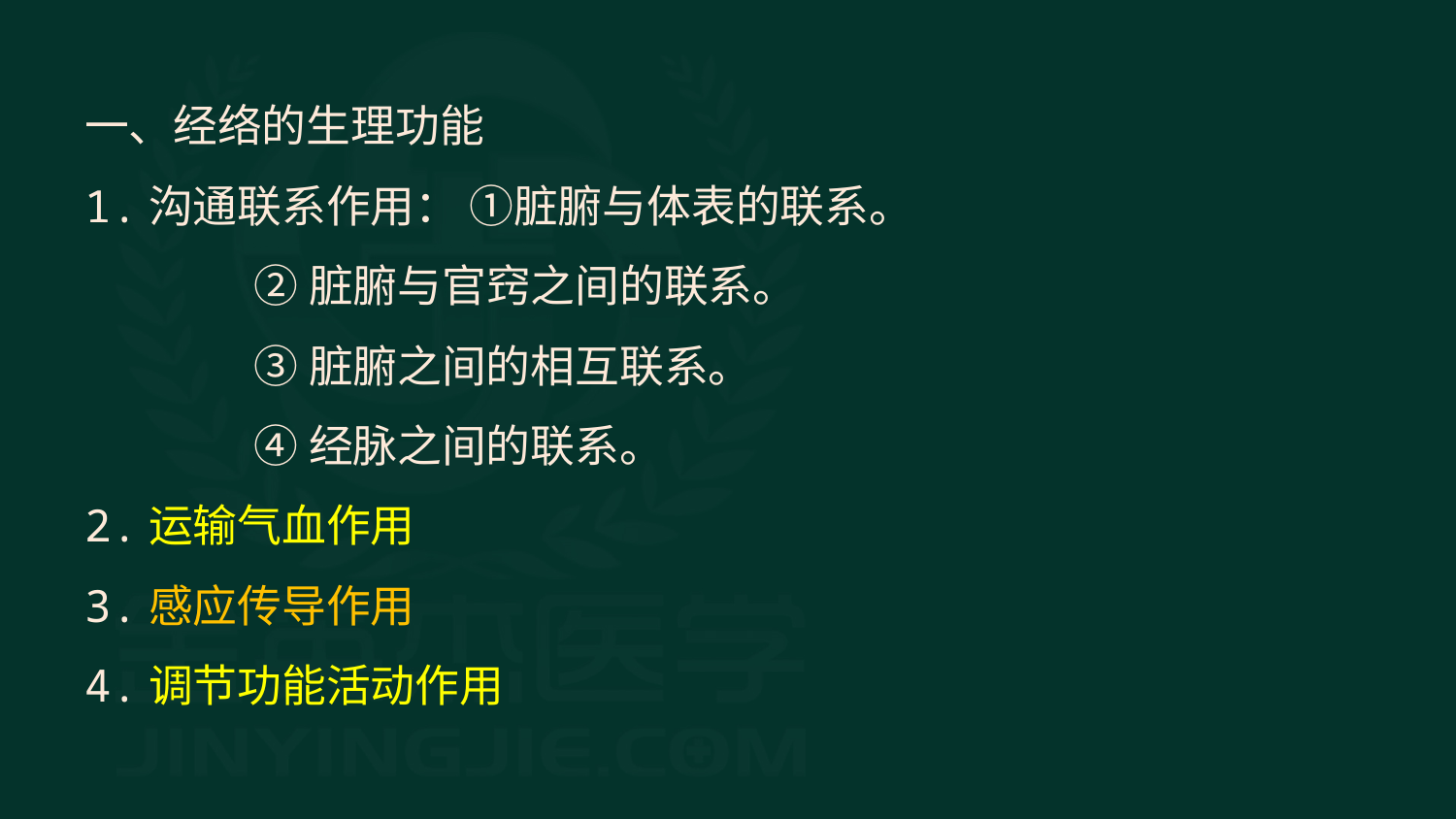

一、经络的生理功能
1.沟通联系作用： ①脏腑与体表的联系。
                 ②脏腑与官窍之间的联系。
                 ③脏腑之间的相互联系。
                 ④经脉之间的联系。
2.运输气血作用
3.感应传导作用
4.调节功能活动作用